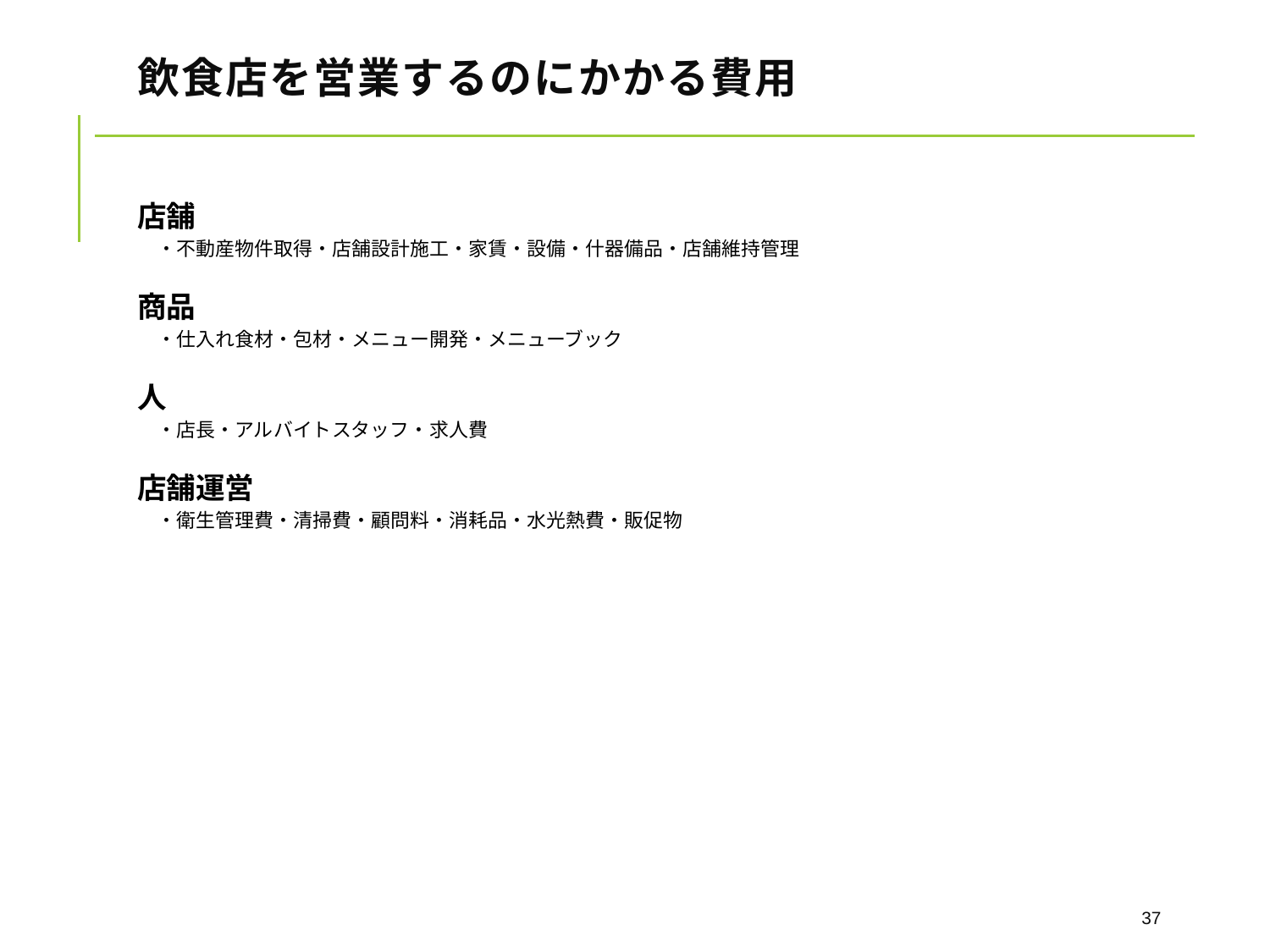

# 飲食店を営業するのにかかる費用
店舗
　・不動産物件取得・店舗設計施工・家賃・設備・什器備品・店舗維持管理

商品
　・仕入れ食材・包材・メニュー開発・メニューブック

人
　・店長・アルバイトスタッフ・求人費

店舗運営
　・衛生管理費・清掃費・顧問料・消耗品・水光熱費・販促物

37